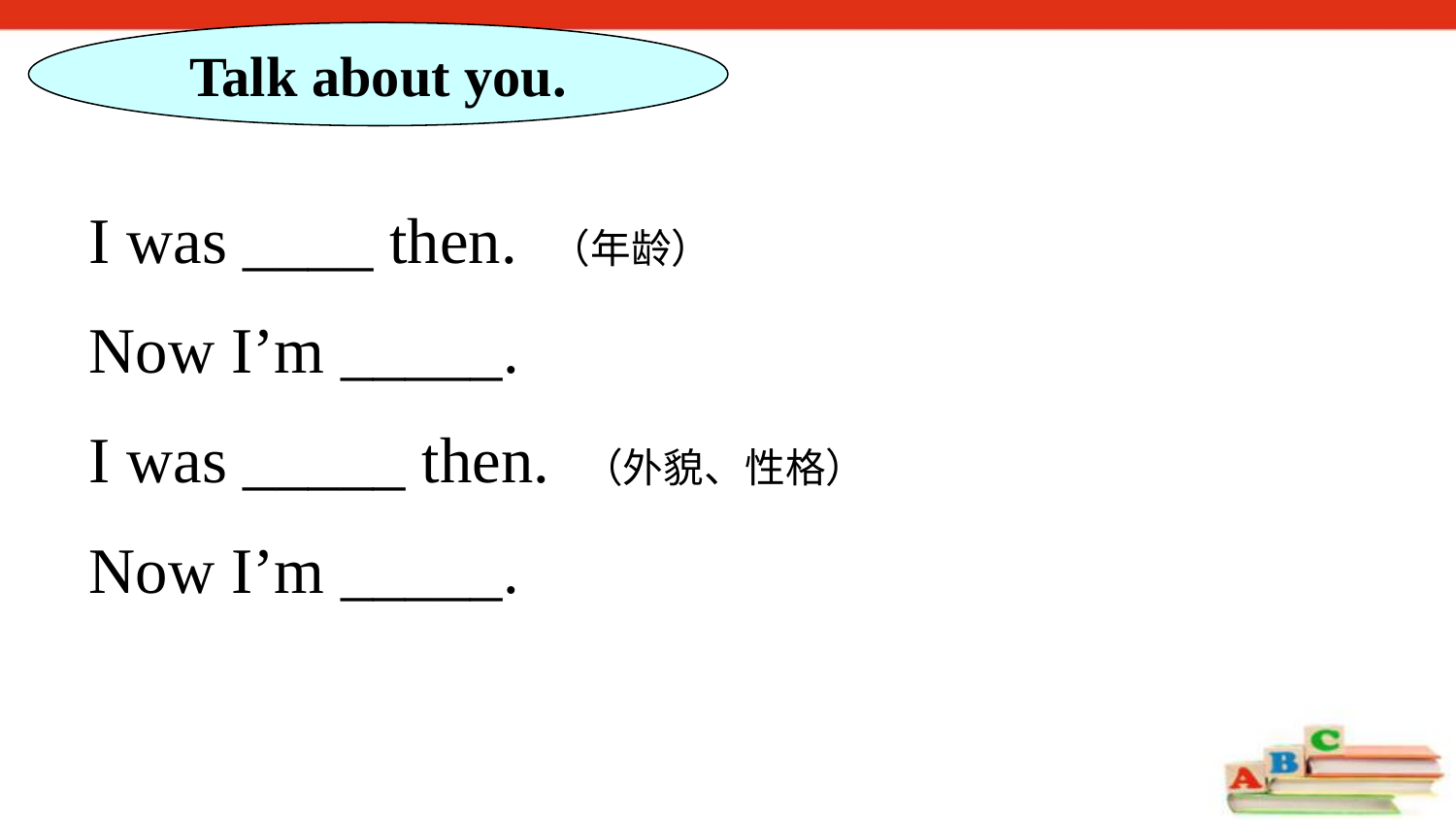

Talk about you.
I was ____ then. （年龄）
Now I’m _____.
I was _____ then. （外貌、性格）
Now I’m _____.